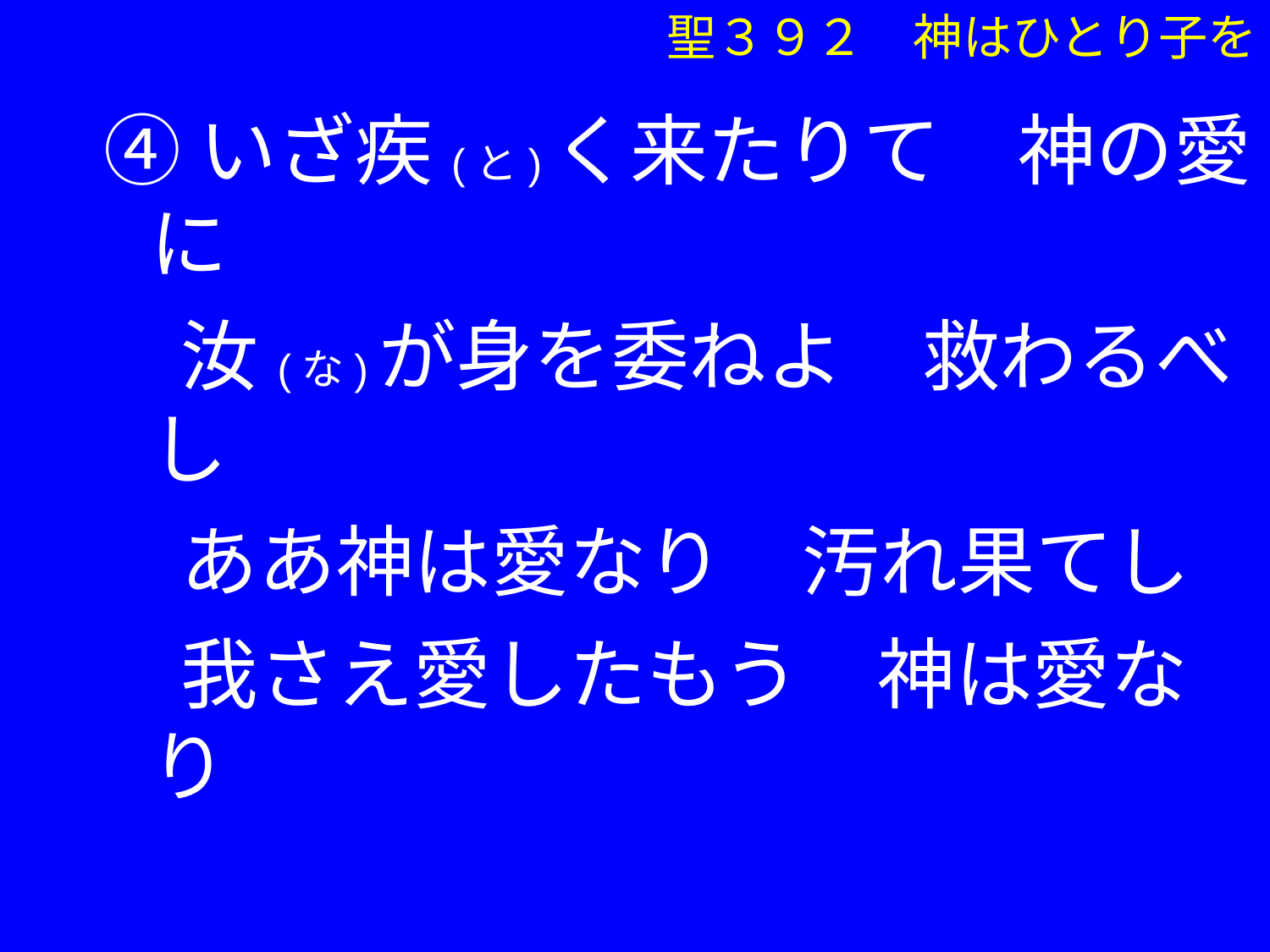

④いざ疾(と)く来たりて　神の愛に
　汝(な)が身を委ねよ　救わるべし
　ああ神は愛なり　汚れ果てし
　我さえ愛したもう　神は愛なり

聖３９２　神はひとり子を